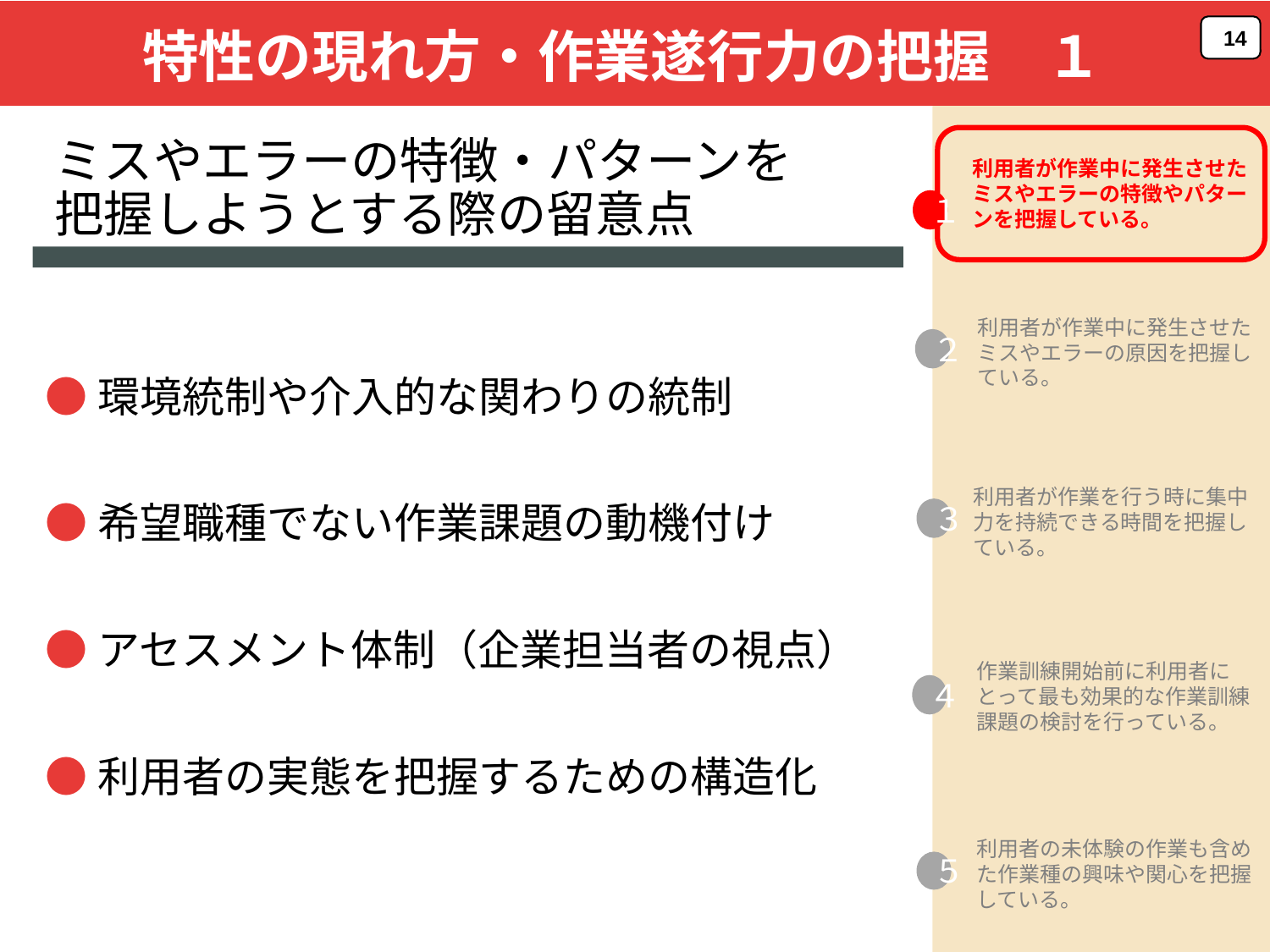

14
特性の現れ方・作業遂行力の把握　１

ミスやエラーの特徴・パターンを
把握しようとする際の留意点
利用者が作業中に発生させたミスやエラーの特徴やパターンを把握している。
１
２
３
４
５

利用者が作業中に発生させたミスやエラーの原因を把握している。
●環境統制や介入的な関わりの統制

●希望職種でない作業課題の動機付け

●アセスメント体制（企業担当者の視点）

●利用者の実態を把握するための構造化
利用者が作業を行う時に集中力を持続できる時間を把握している。
作業訓練開始前に利用者にとって最も効果的な作業訓練課題の検討を行っている。
利用者の未体験の作業も含めた作業種の興味や関心を把握している。